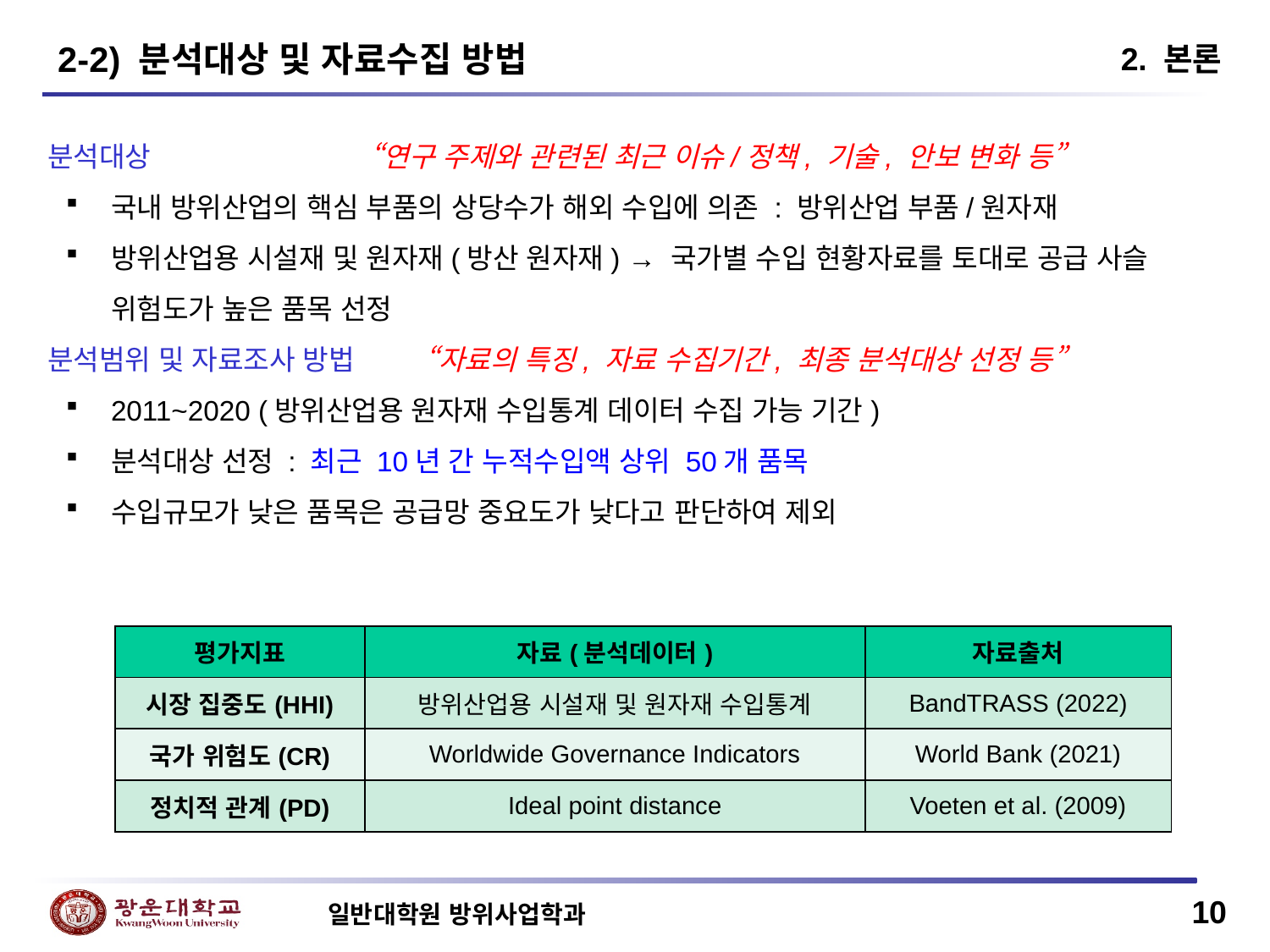

2-2) 분석대상 및 자료수집 방법
2. 본론
분석대상                            “연구 주제와 관련된 최근 이슈/정책, 기술, 안보 변화 등”
국내 방위산업의 핵심 부품의 상당수가 해외 수입에 의존 : 방위산업 부품/원자재
방위산업용 시설재 및 원자재(방산 원자재) → 국가별 수입 현황자료를 토대로 공급 사슬 위험도가 높은 품목 선정
분석범위 및 자료조사 방법         “자료의 특징, 자료 수집기간, 최종 분석대상 선정 등”
2011~2020 (방위산업용 원자재 수입통계 데이터 수집 가능 기간)
분석대상 선정 : 최근 10년 간 누적수입액 상위 50개 품목
수입규모가 낮은 품목은 공급망 중요도가 낮다고 판단하여 제외
| 평가지표 | 자료(분석데이터) | 자료출처 |
| --- | --- | --- |
| 시장 집중도(HHI) | 방위산업용 시설재 및 원자재 수입통계 | BandTRASS (2022) |
| 국가 위험도(CR) | Worldwide Governance Indicators | World Bank (2021) |
| 정치적 관계(PD) | Ideal point distance | Voeten et al. (2009) |